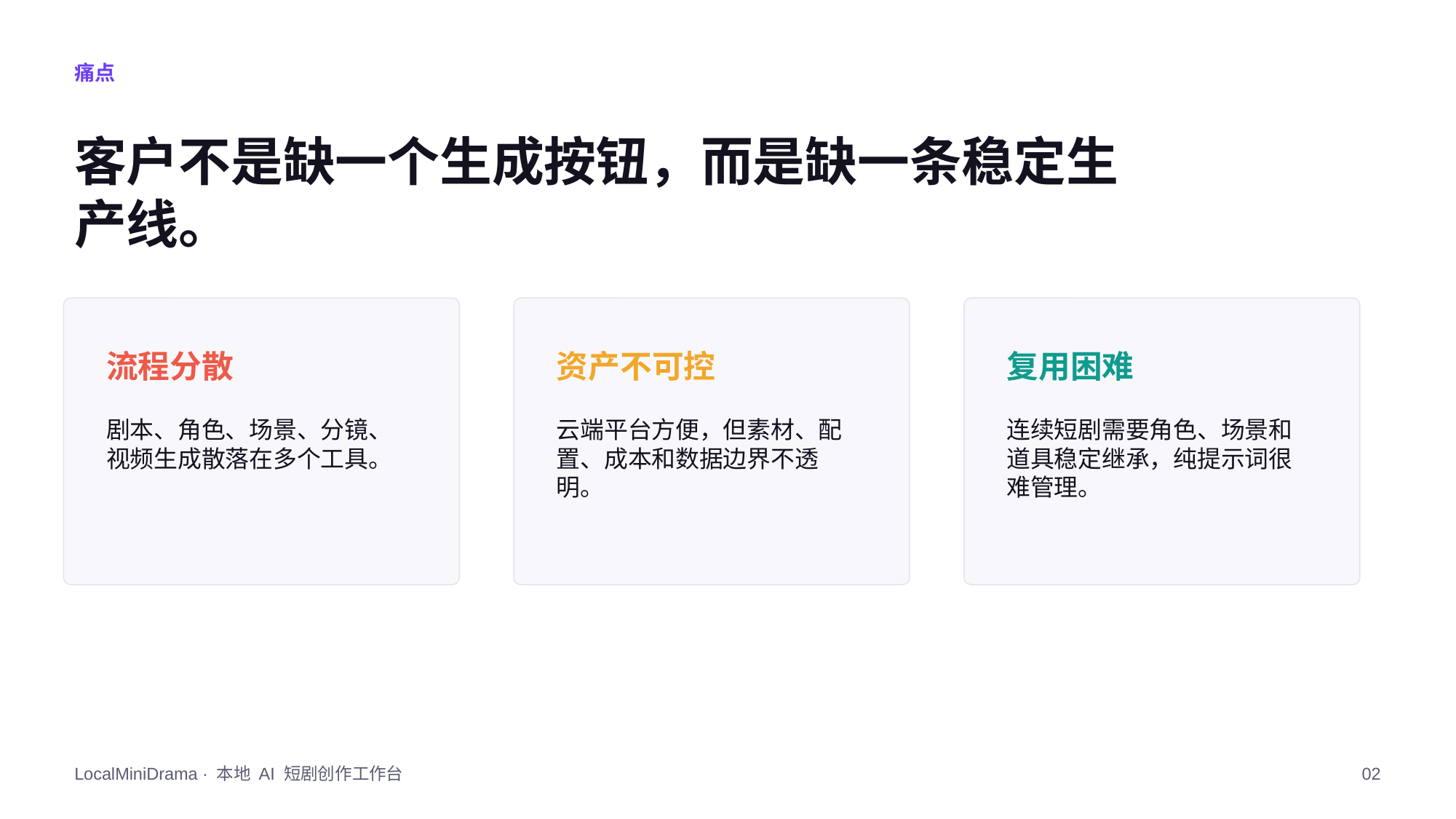

痛点
客户不是缺一个生成按钮，而是缺一条稳定生产线。

流程分散
资产不可控
复用困难
剧本、角色、场景、分镜、视频生成散落在多个工具。
云端平台方便，但素材、配置、成本和数据边界不透明。
连续短剧需要角色、场景和道具稳定继承，纯提示词很难管理。
LocalMiniDrama · 本地 AI 短剧创作工作台
02